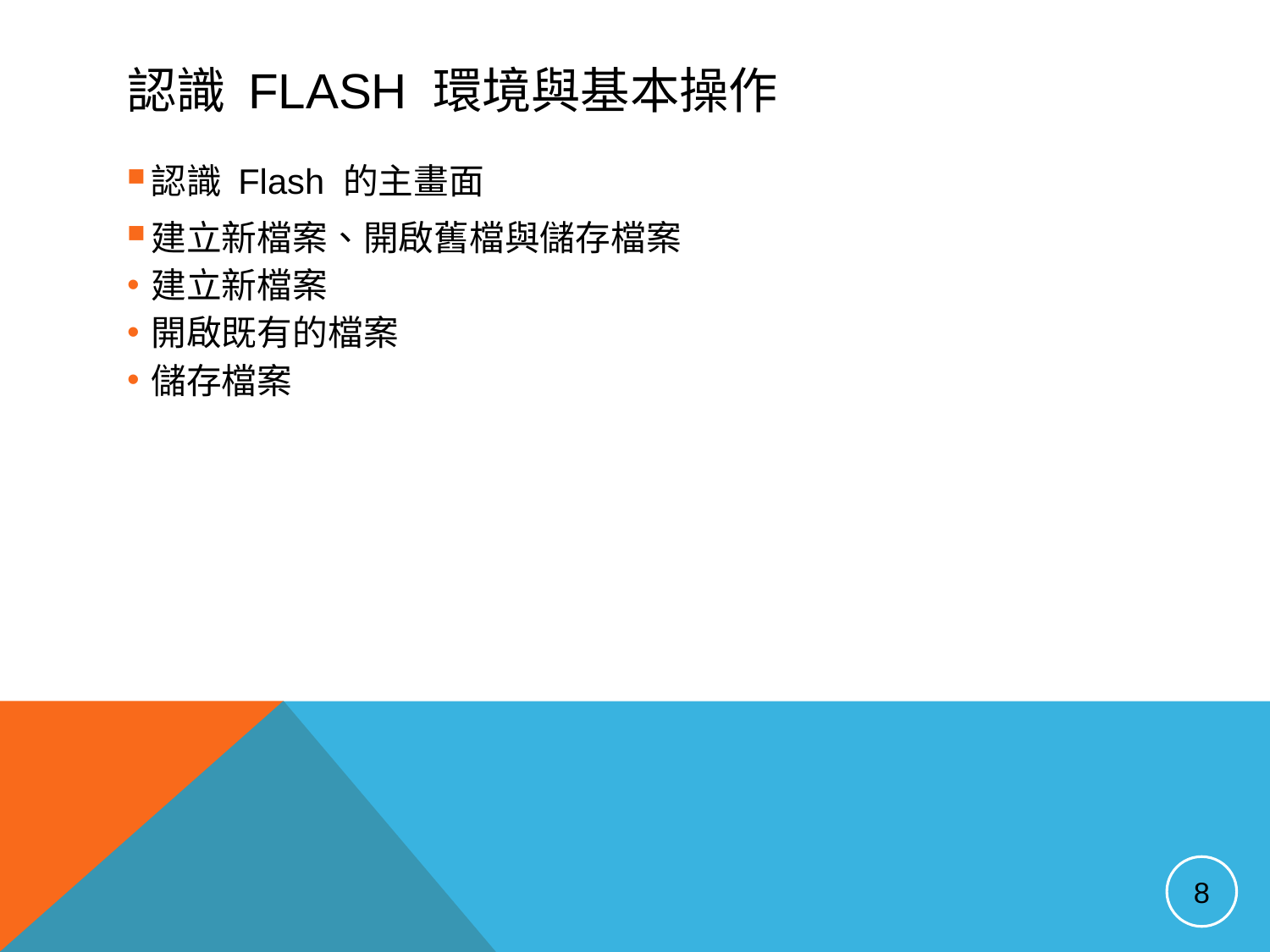

# 認識 Flash 環境與基本操作
認識 Flash 的主畫面
建立新檔案、開啟舊檔與儲存檔案
建立新檔案
開啟既有的檔案
儲存檔案
8